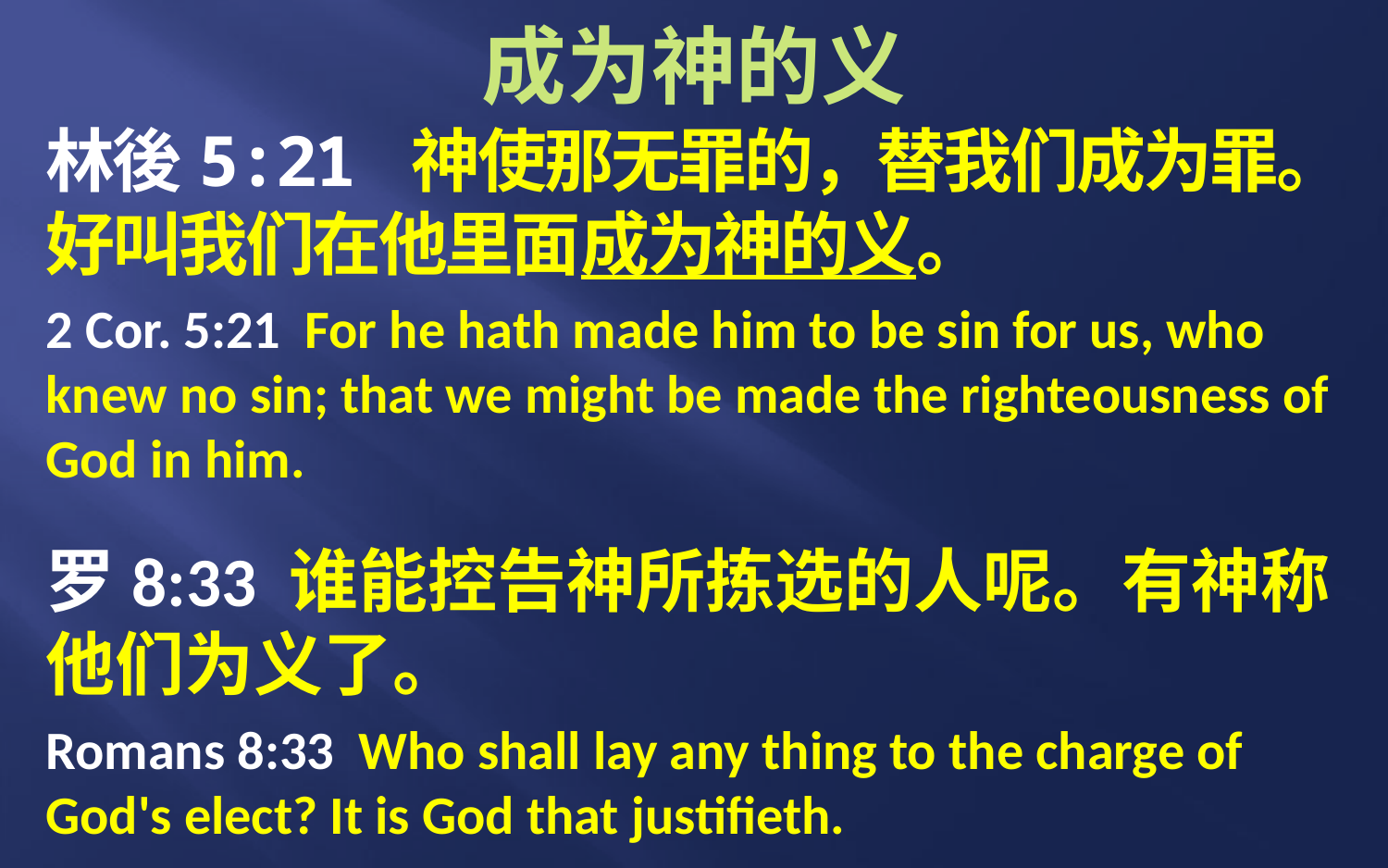

# 成为神的义
林後5:21 神使那无罪的，替我们成为罪。好叫我们在他里面成为神的义。
2 Cor. 5:21  For he hath made him to be sin for us, who knew no sin; that we might be made the righteousness of God in him.

罗8:33 谁能控告神所拣选的人呢。有神称他们为义了。
Romans 8:33  Who shall lay any thing to the charge of God's elect? It is God that justifieth.